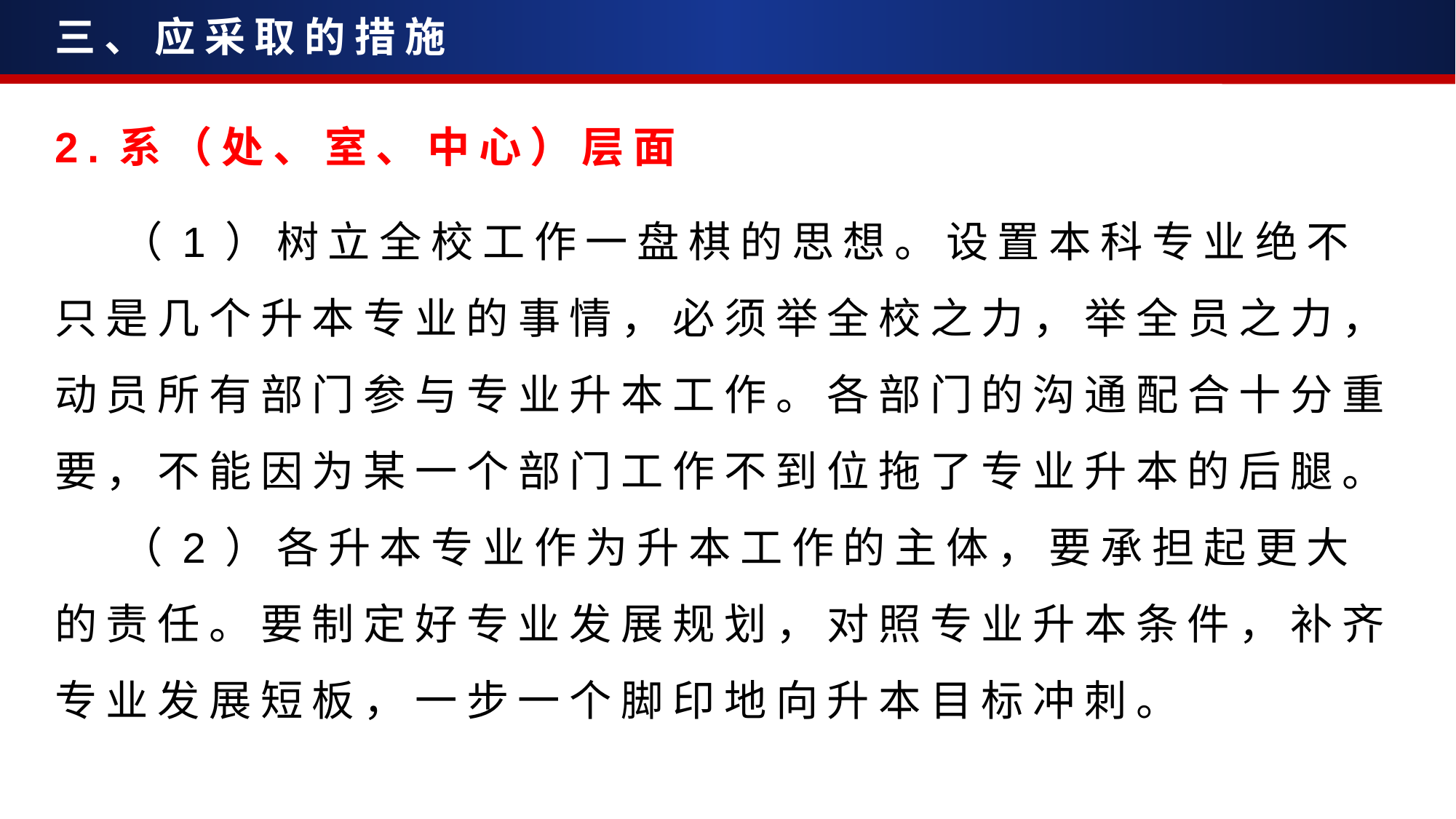

# 三、应采取的措施
2.系（处、室、中心）层面
   （1）树立全校工作一盘棋的思想。设置本科专业绝不只是几个升本专业的事情，必须举全校之力，举全员之力，动员所有部门参与专业升本工作。各部门的沟通配合十分重要，不能因为某一个部门工作不到位拖了专业升本的后腿。
   （2）各升本专业作为升本工作的主体，要承担起更大的责任。要制定好专业发展规划，对照专业升本条件，补齐专业发展短板，一步一个脚印地向升本目标冲刺。